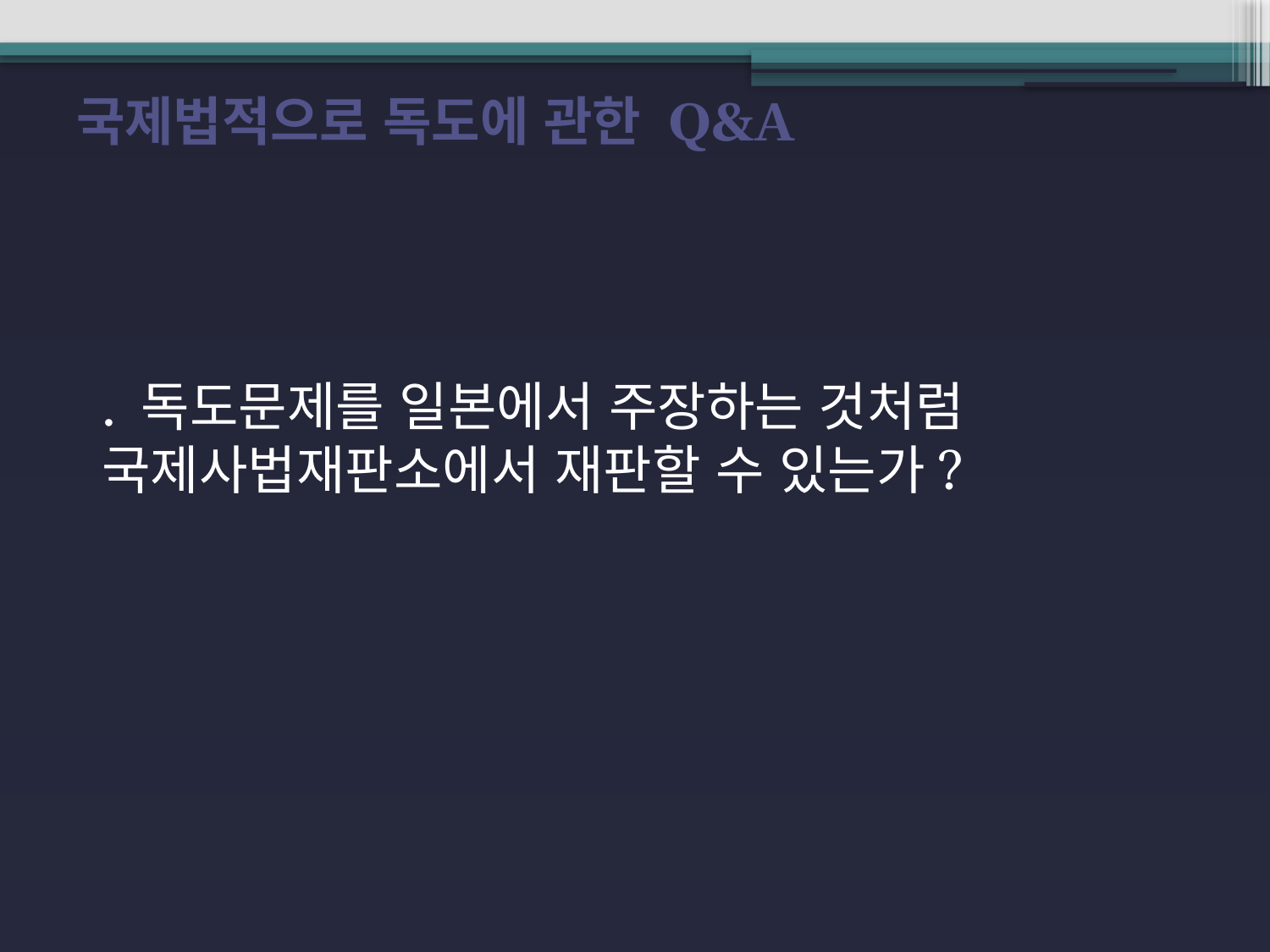

국제법적으로 독도에 관한 Q&a
. 독도문제를 일본에서 주장하는 것처럼 국제사법재판소에서 재판할 수 있는가?